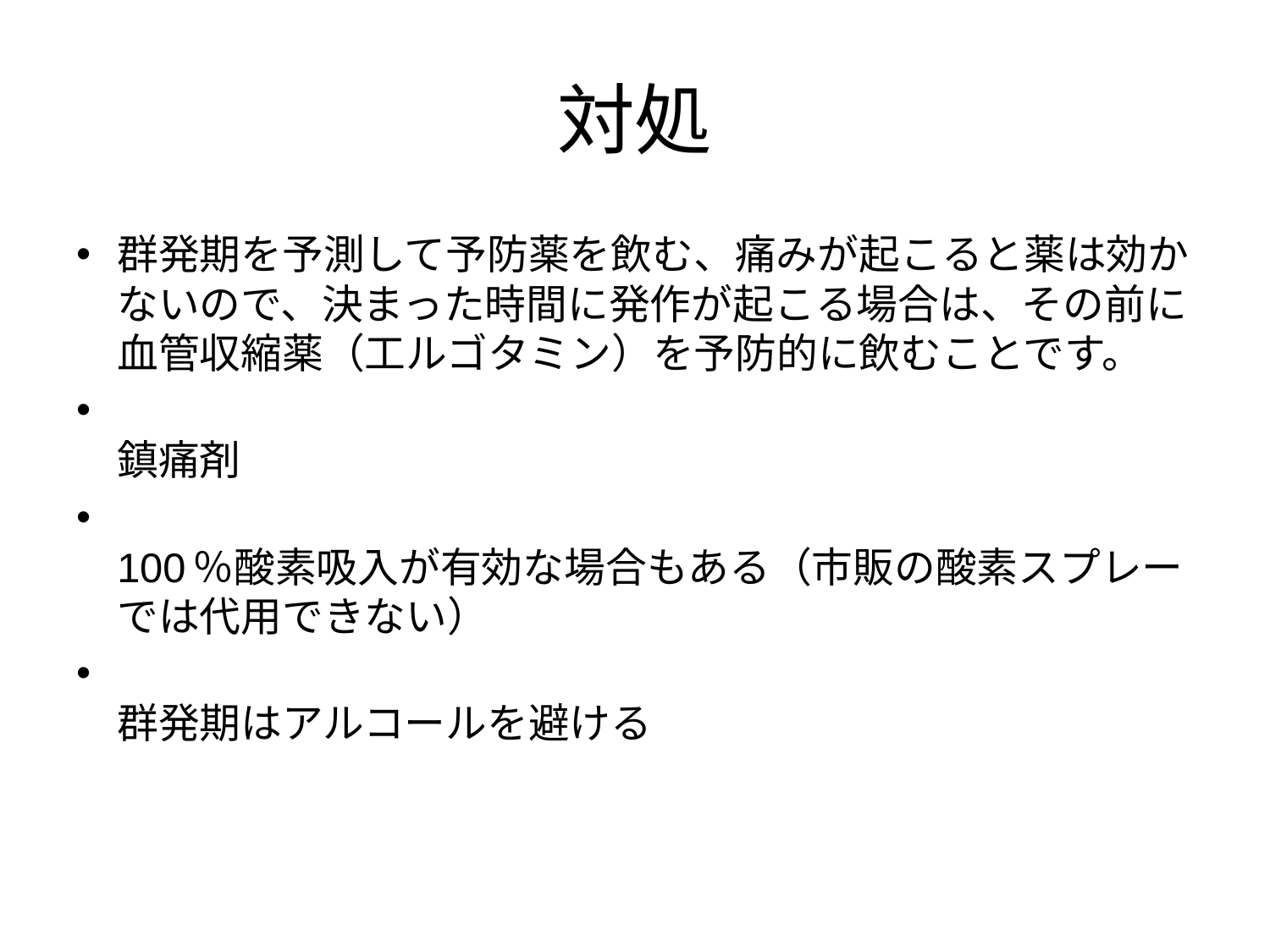

# 対処
群発期を予測して予防薬を飲む、痛みが起こると薬は効かないので、決まった時間に発作が起こる場合は、その前に血管収縮薬（工ルゴタミン）を予防的に飲むことです。
鎮痛剤
100％酸素吸入が有効な場合もある（市販の酸素スプレーでは代用できない）
群発期はアルコールを避ける